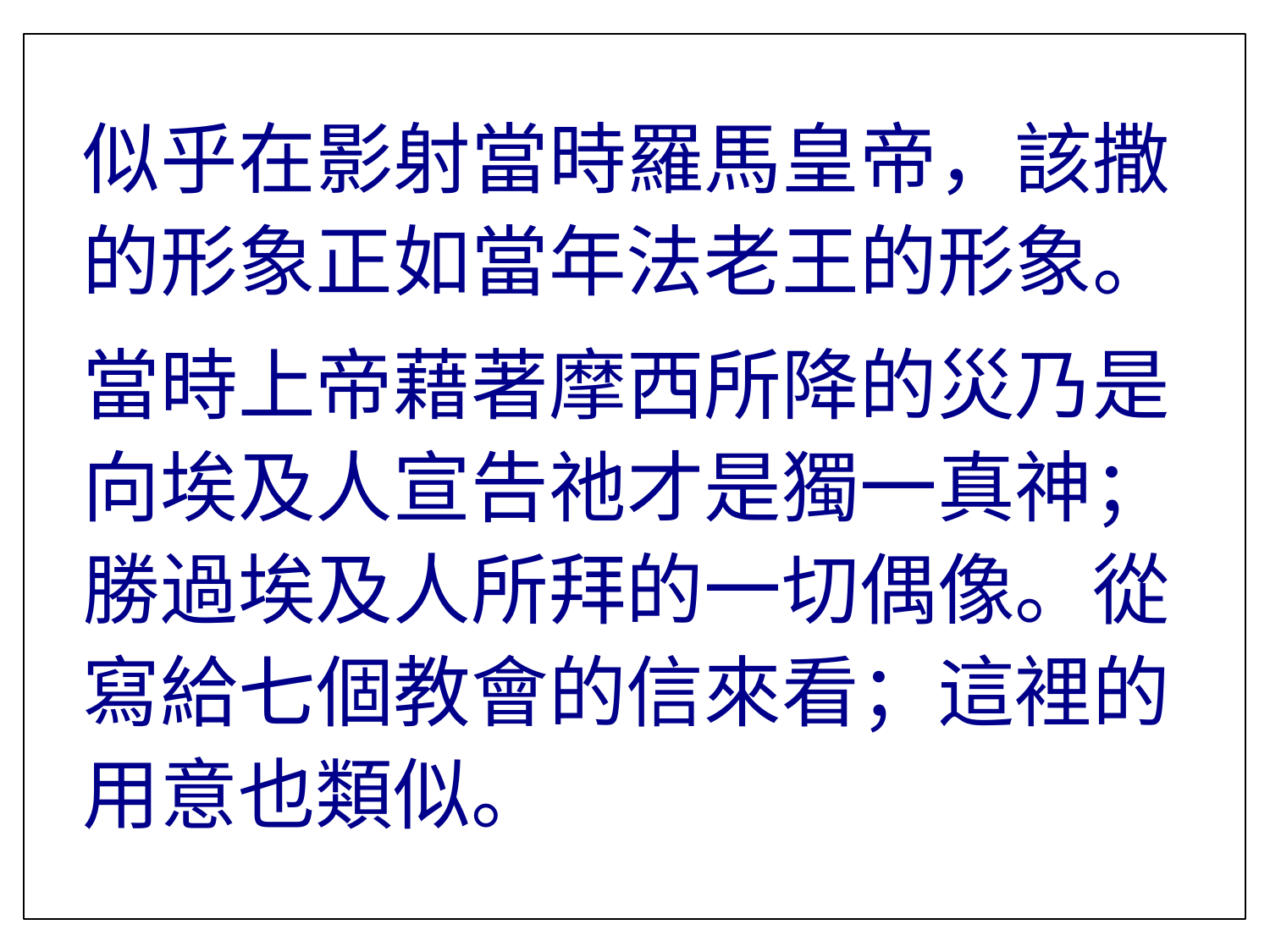

似乎在影射當時羅馬皇帝，該撒的形象正如當年法老王的形象。
當時上帝藉著摩西所降的災乃是向埃及人宣告祂才是獨一真神；勝過埃及人所拜的一切偶像。從寫給七個教會的信來看；這裡的用意也類似。